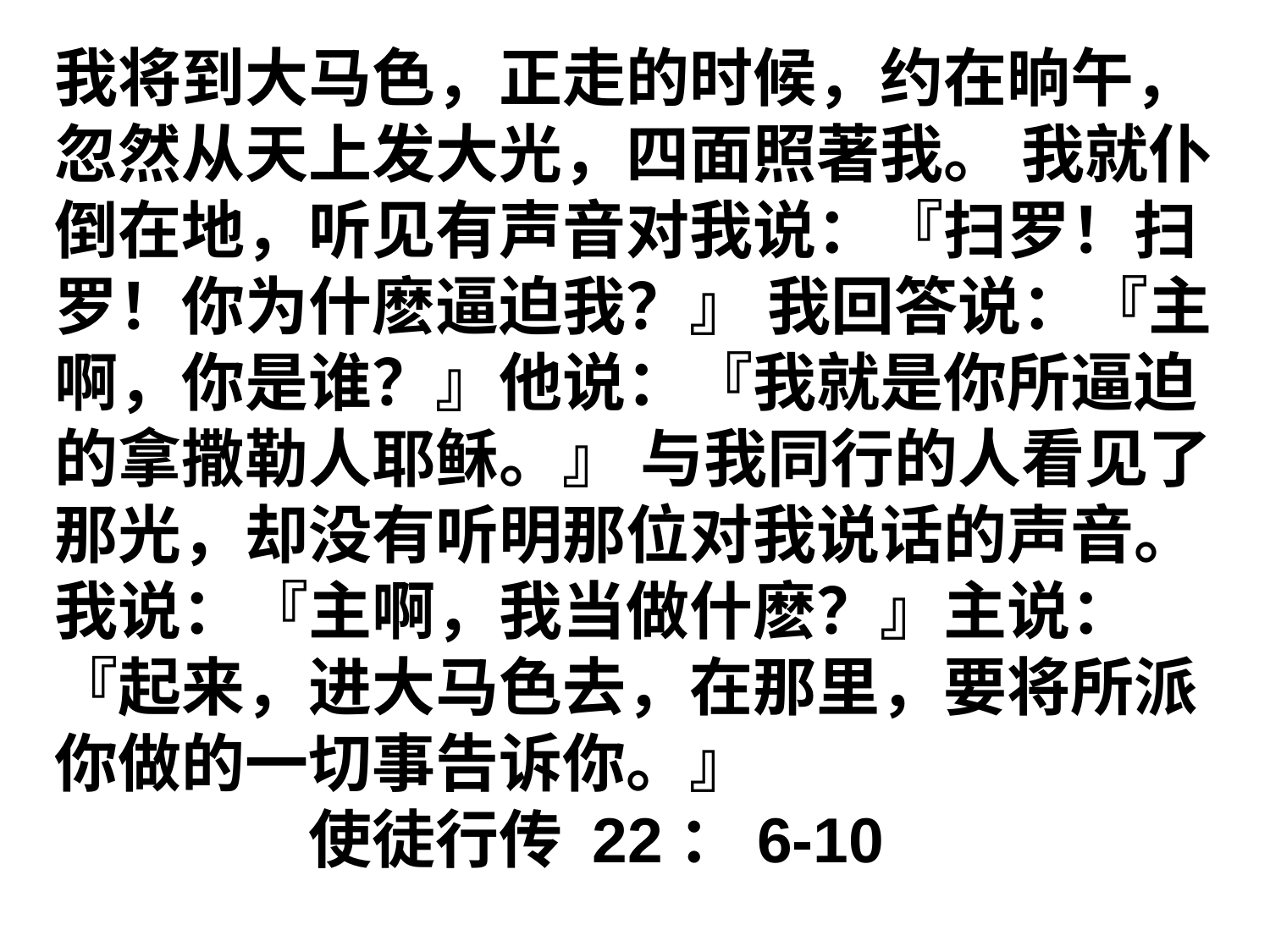

我将到大马色，正走的时候，约在晌午，忽然从天上发大光，四面照著我。 我就仆倒在地，听见有声音对我说：『扫罗！扫罗！你为什麽逼迫我？』 我回答说：『主啊，你是谁？』他说：『我就是你所逼迫的拿撒勒人耶稣。』 与我同行的人看见了那光，却没有听明那位对我说话的声音。 我说：『主啊，我当做什麽？』主说：『起来，进大马色去，在那里，要将所派你做的一切事告诉你。』						使徒行传 22：6-10